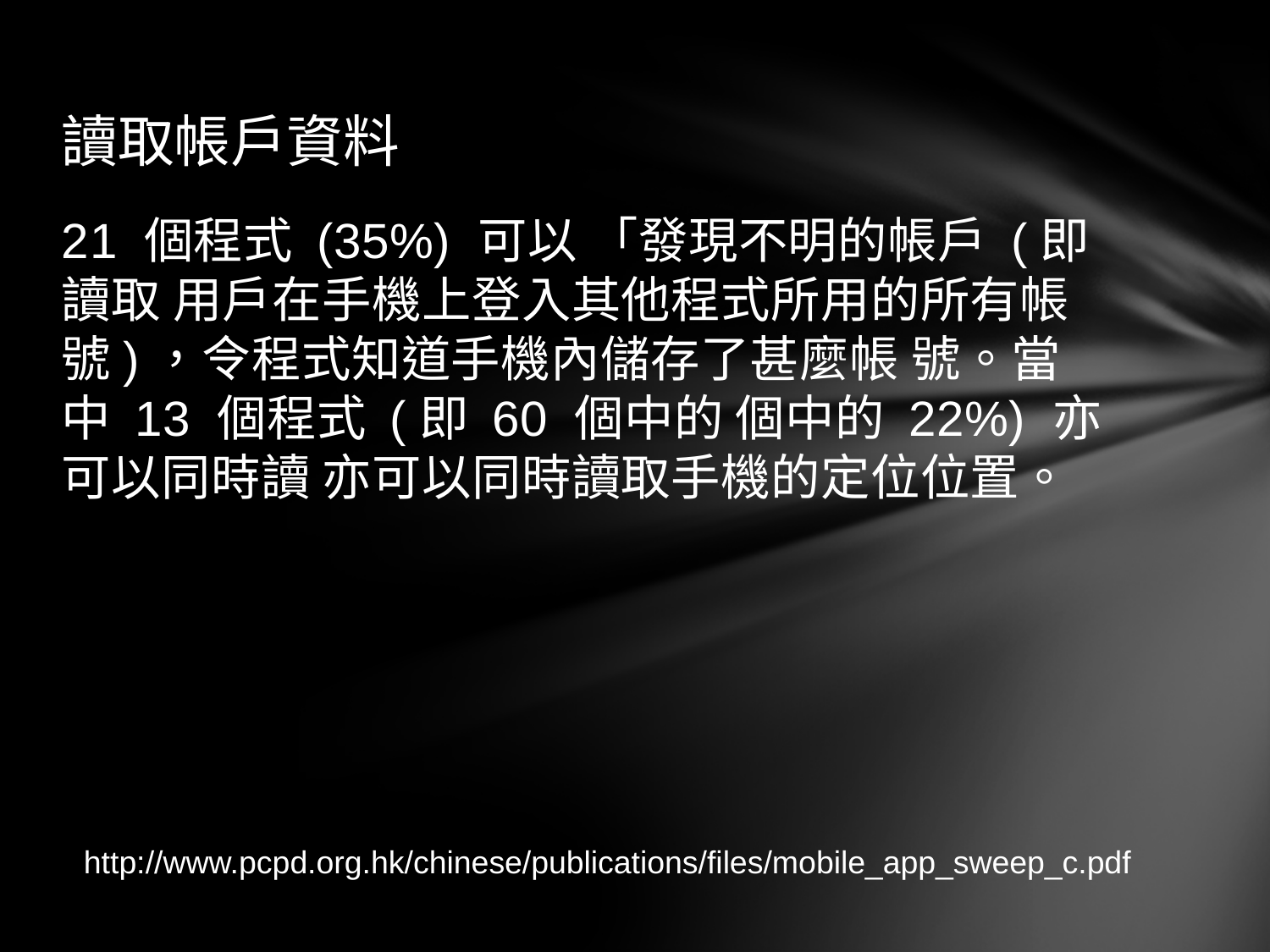

# 讀取帳戶資料
21 個程式 (35%) 可以 「發現不明的帳戶 (即讀取 用戶在手機上登入其他程式所用的所有帳號)，令程式知道手機內儲存了甚麼帳 號。當中 13 個程式 (即 60 個中的 個中的 22%) 亦可以同時讀 亦可以同時讀取手機的定位位置。
http://www.pcpd.org.hk/chinese/publications/files/mobile_app_sweep_c.pdf